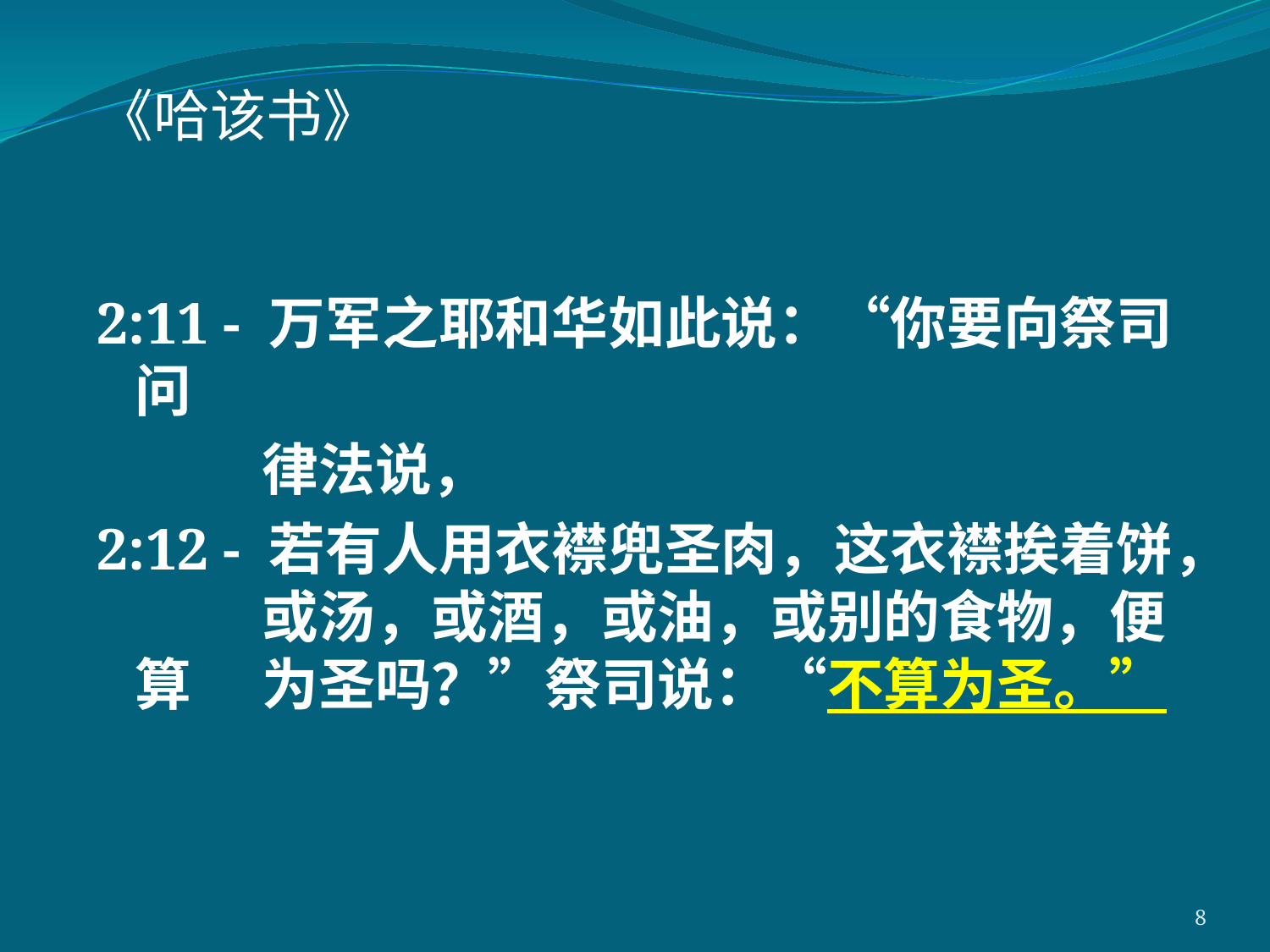

《哈该书》

2:11 - 万军之耶和华如此说：“你要向祭司问
		律法说，
2:12 - 若有人用衣襟兜圣肉，这衣襟挨着饼，	或汤，或酒，或油，或别的食物，便算	为圣吗？”祭司说：“不算为圣。”
8